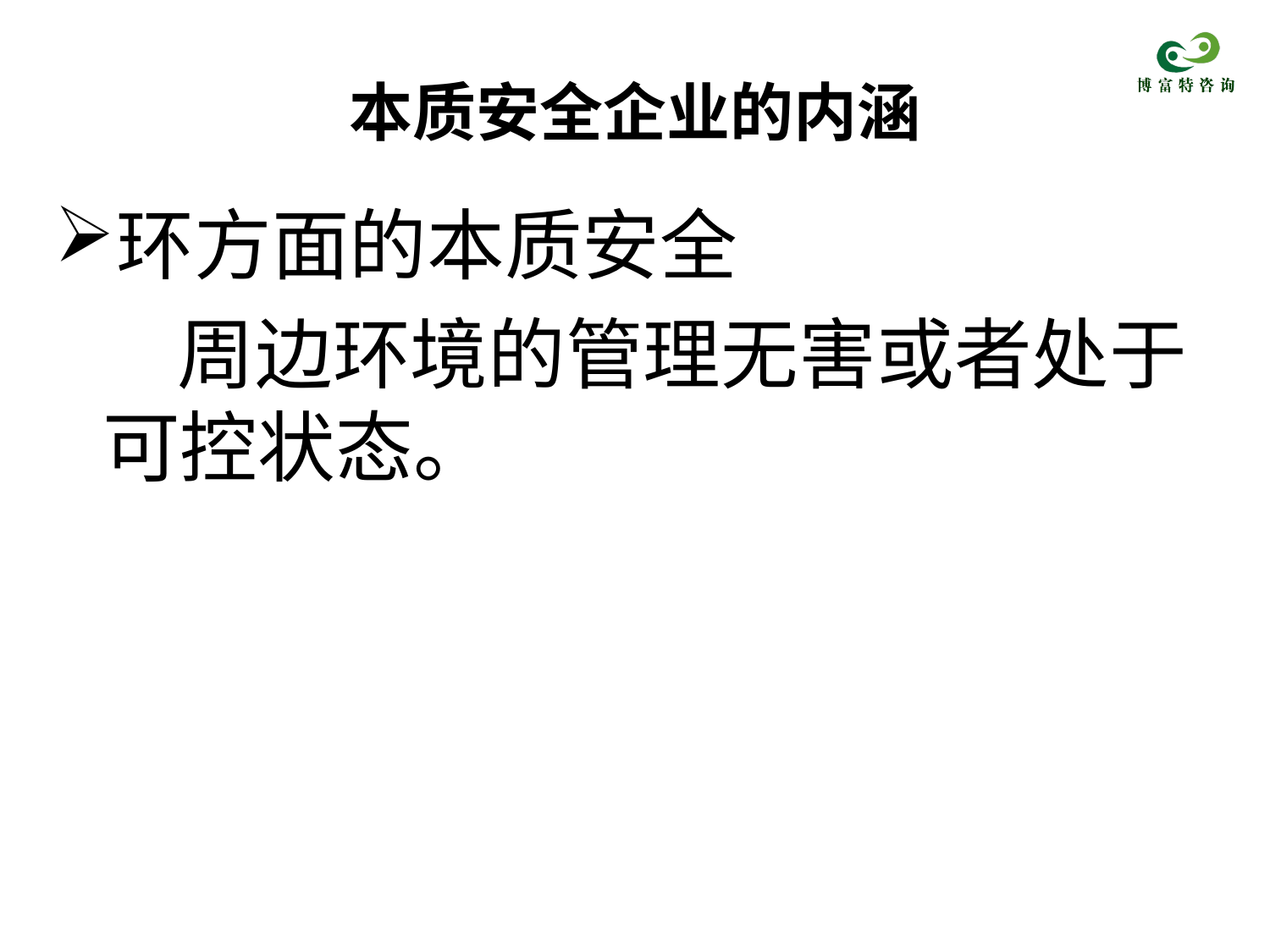

# 本质安全企业的内涵
环方面的本质安全
      周边环境的管理无害或者处于可控状态。